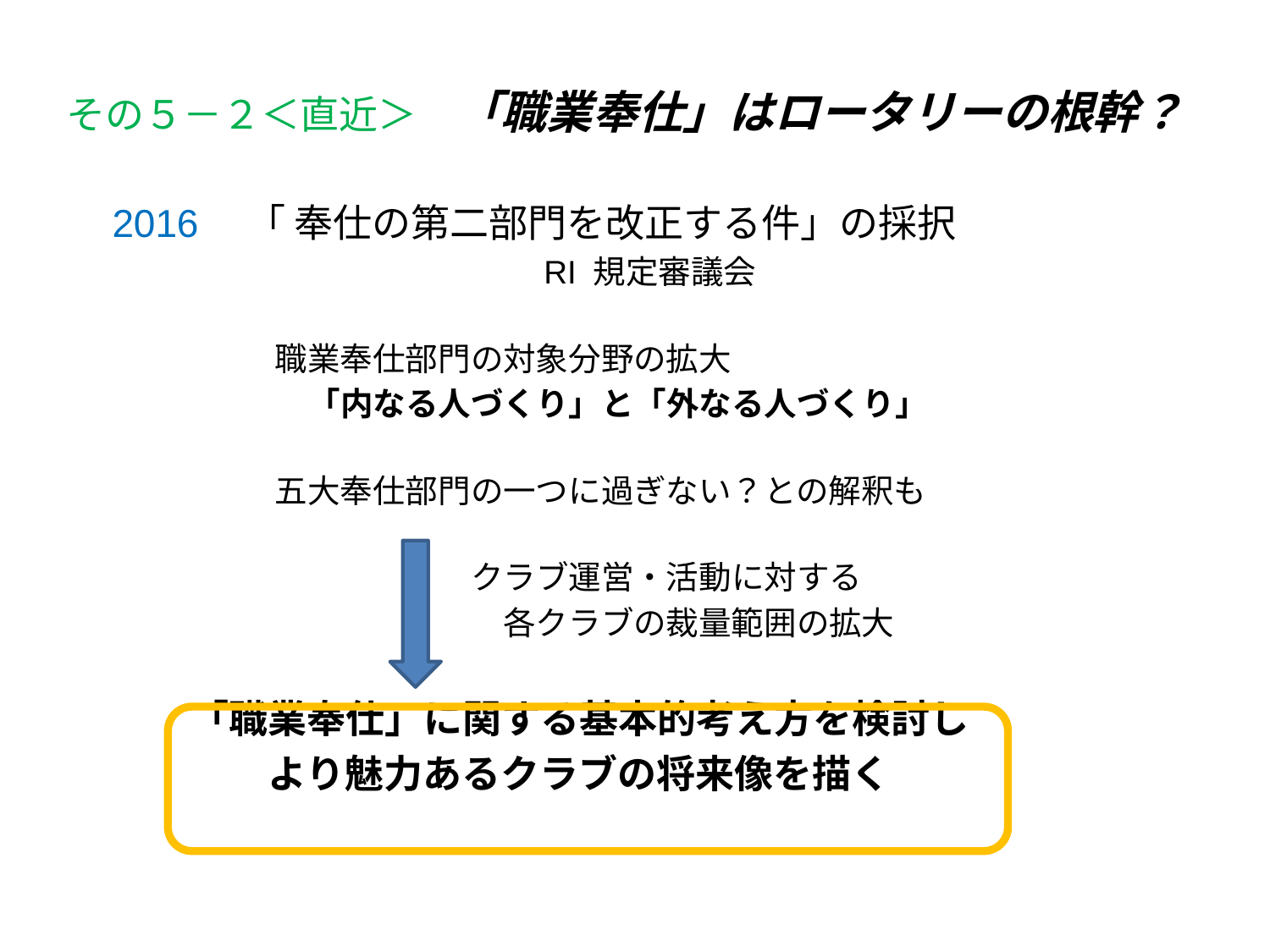

# その５－２＜直近＞　「職業奉仕」はロータリーの根幹？

2016　「 奉仕の第二部門を改正する件」の採択
　　　　　　　　　　　　　RI 規定審議会

　　　　　職業奉仕部門の対象分野の拡大
　　　　　　「内なる人づくり」と「外なる人づくり」

　　　　　五大奉仕部門の一つに過ぎない？との解釈も

　　　　　　　　　　　クラブ運営・活動に対する
　　　　　　　　　　　　各クラブの裁量範囲の拡大

　　「職業奉仕」に関する基本的考え方を検討し
　　　　より魅力あるクラブの将来像を描く